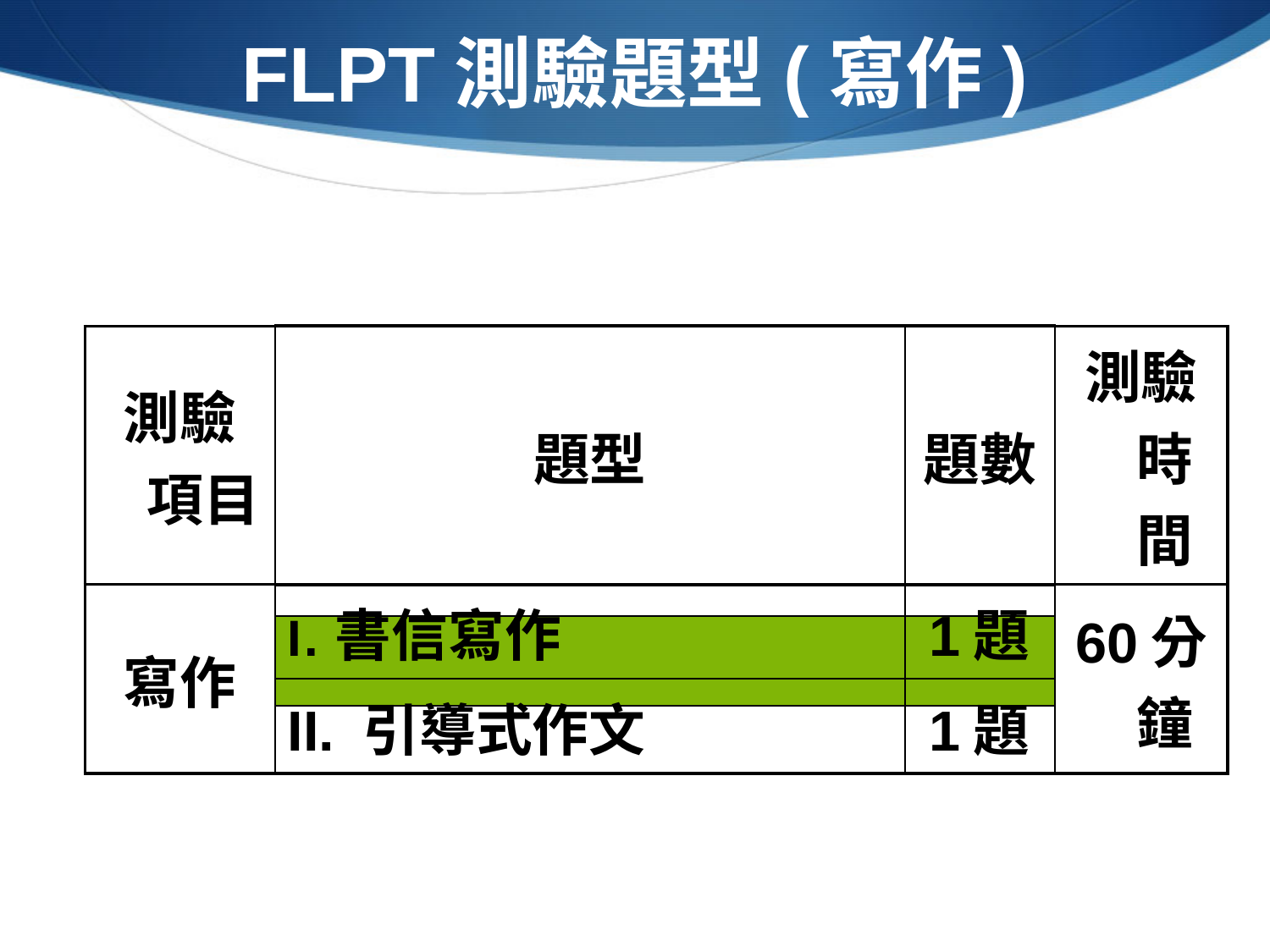

FLPT測驗題型(寫作)
| 測驗項目 | 題型 | 題數 | 測驗時間 |
| --- | --- | --- | --- |
| 寫作 | 書信寫作 | 1題 | 60分鐘 |
|  | II. 引導式作文 | 1題 |  |